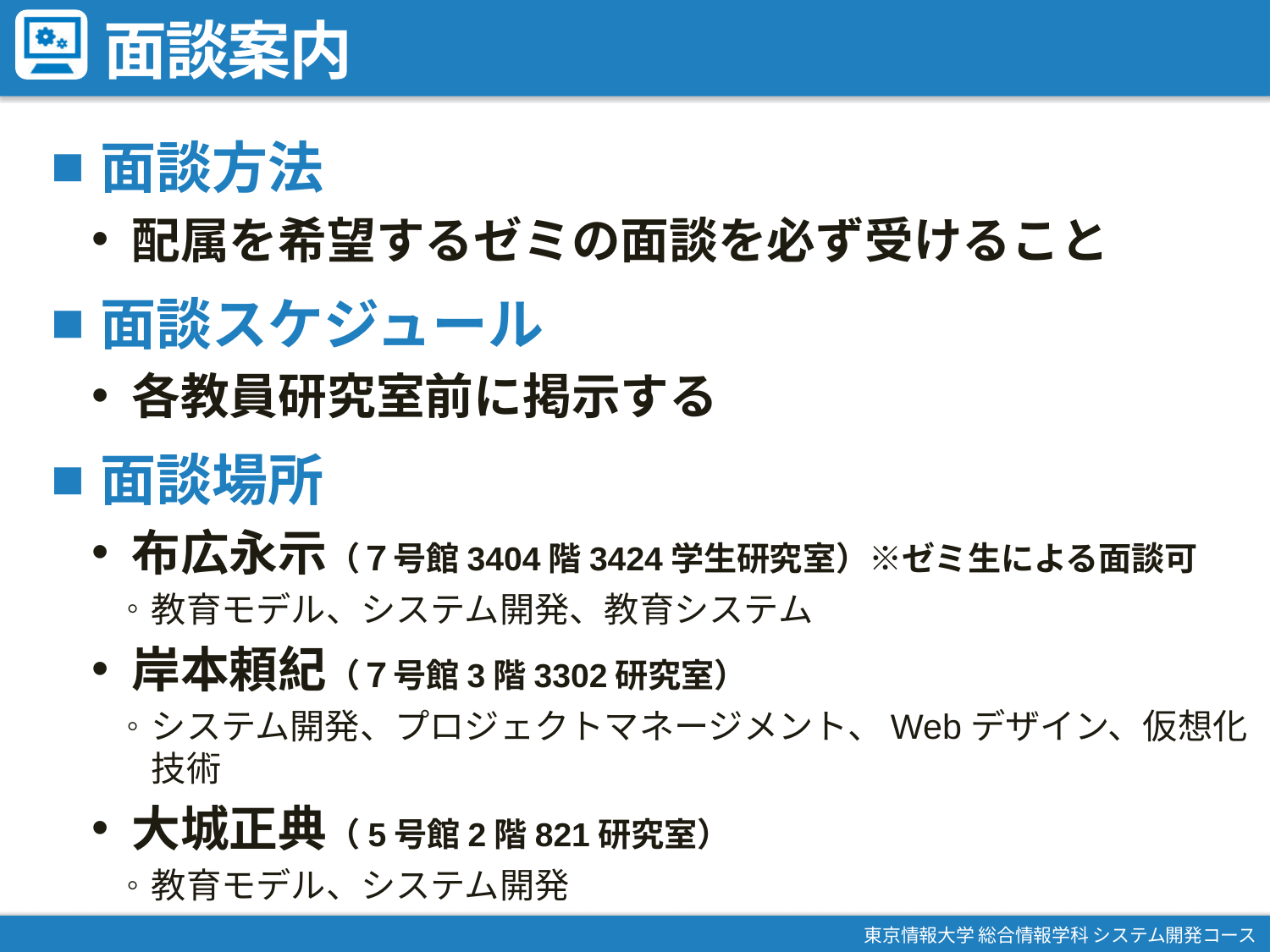

# 面談案内
面談方法
配属を希望するゼミの面談を必ず受けること
面談スケジュール
各教員研究室前に掲示する
面談場所
布広永示（７号館3404階3424学生研究室）※ゼミ生による面談可
教育モデル、システム開発、教育システム
岸本頼紀（７号館3階3302研究室）
システム開発、プロジェクトマネージメント、Webデザイン、仮想化技術
大城正典（5号館2階821研究室）
教育モデル、システム開発